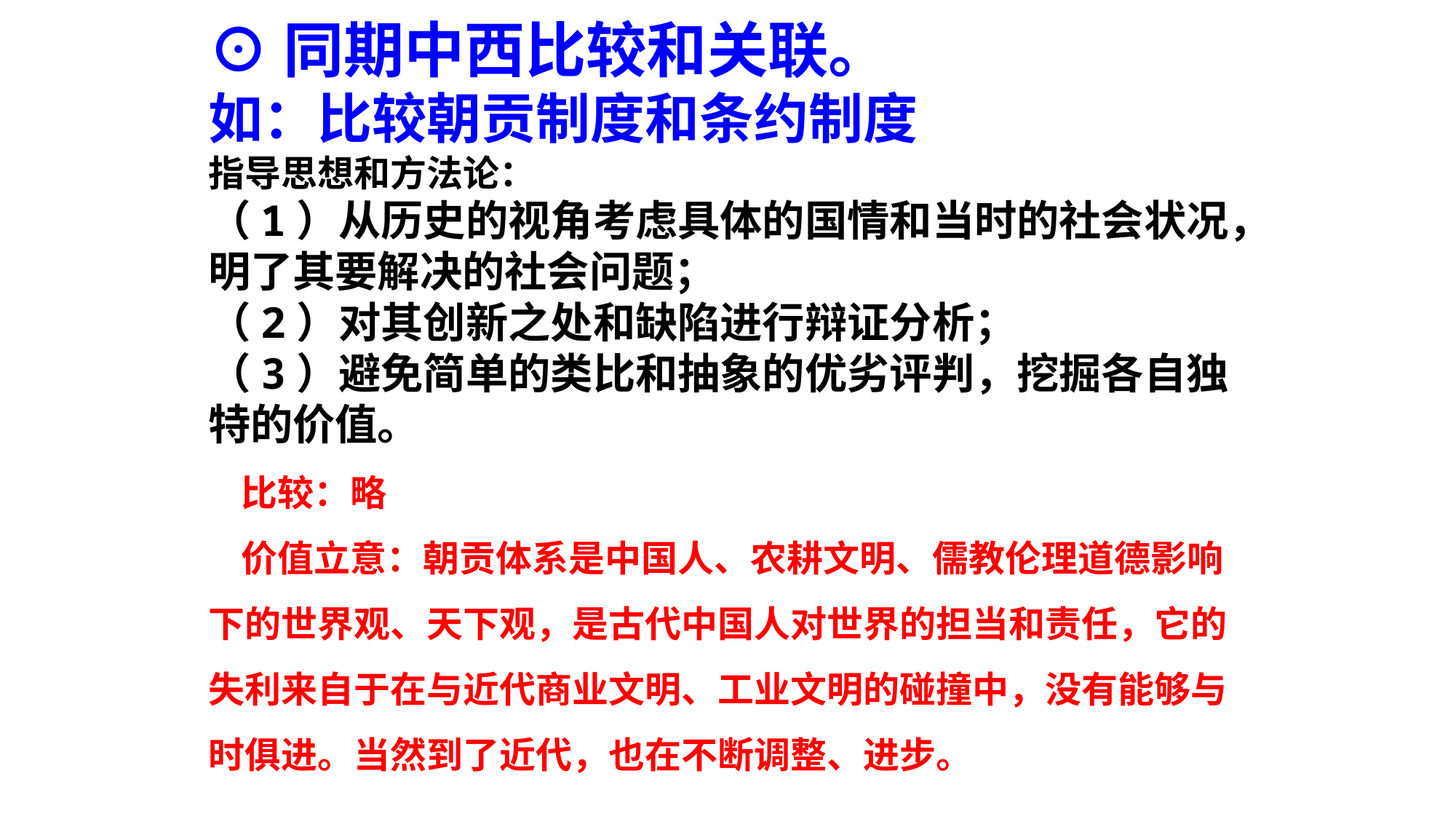

⊙同期中西比较和关联。
如：比较朝贡制度和条约制度
指导思想和方法论：
（1）从历史的视角考虑具体的国情和当时的社会状况，明了其要解决的社会问题；
（2）对其创新之处和缺陷进行辩证分析；
（3）避免简单的类比和抽象的优劣评判，挖掘各自独特的价值。
   比较：略
   价值立意：朝贡体系是中国人、农耕文明、儒教伦理道德影响下的世界观、天下观，是古代中国人对世界的担当和责任，它的失利来自于在与近代商业文明、工业文明的碰撞中，没有能够与时俱进。当然到了近代，也在不断调整、进步。